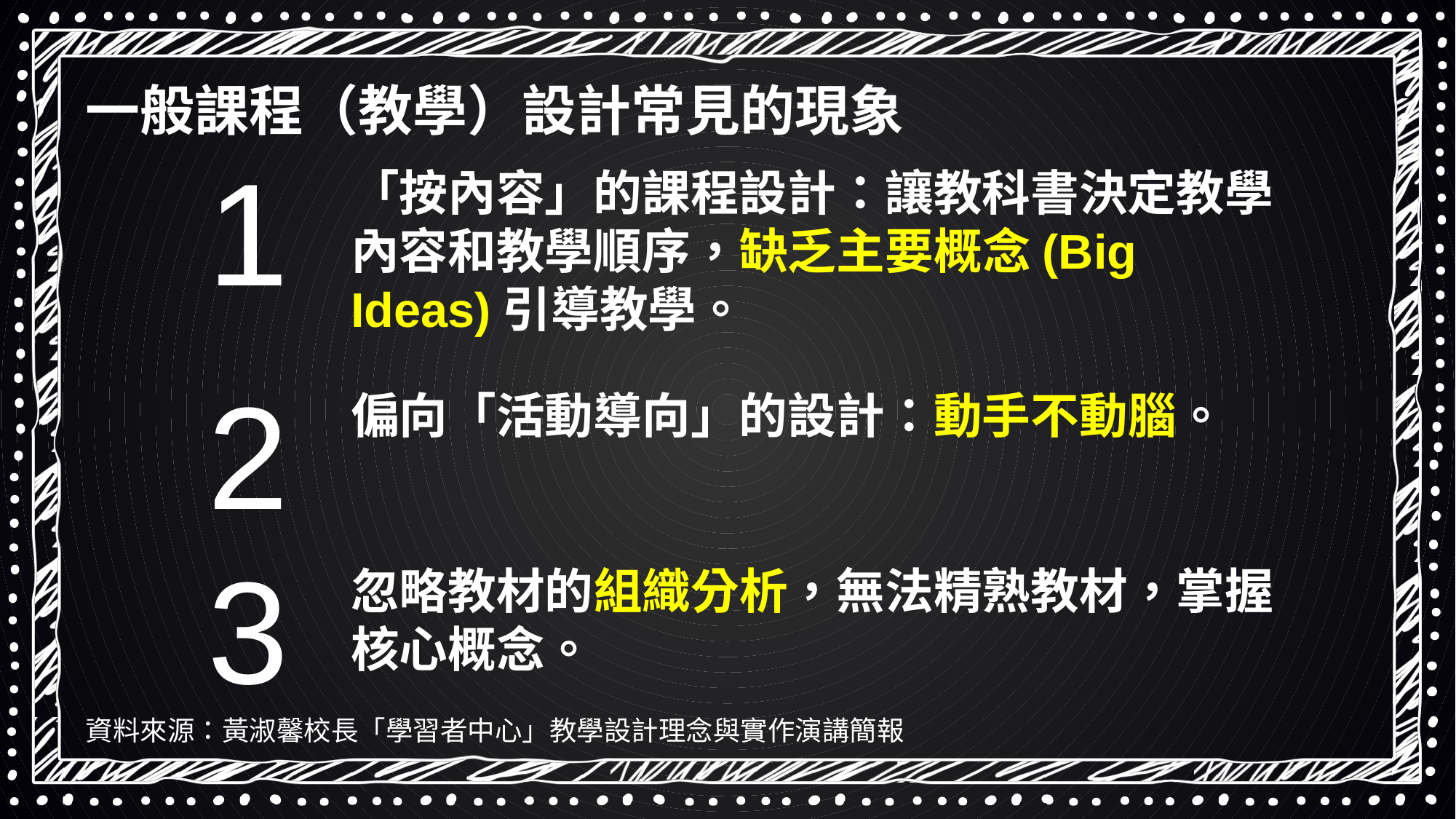

一般課程（教學）設計常見的現象
1
「按內容」的課程設計：讓教科書決定教學內容和教學順序，缺乏主要概念(Big Ideas)引導教學。
2
偏向「活動導向」的設計：動手不動腦。

3
忽略教材的組織分析，無法精熟教材，掌握核心概念。

資料來源：黃淑馨校長「學習者中心」教學設計理念與實作演講簡報